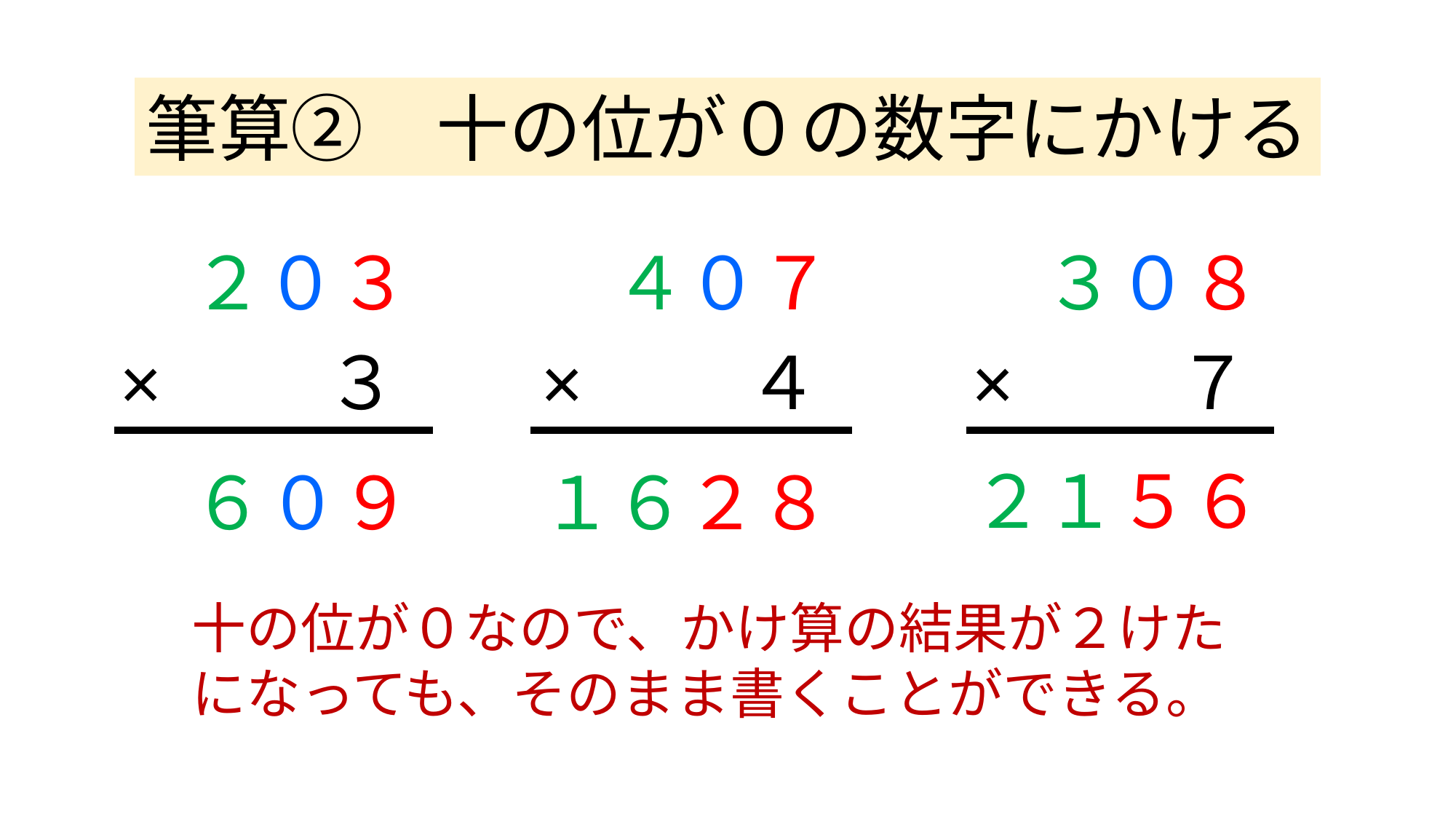

筆算②　十の位が０の数字にかける
２０３

４０７
３０８
×　　３
×　　４
×　　７
５６
２１
１６
６
０９
２８
十の位が０なので、かけ算の結果が２けた
になっても、そのまま書くことができる。